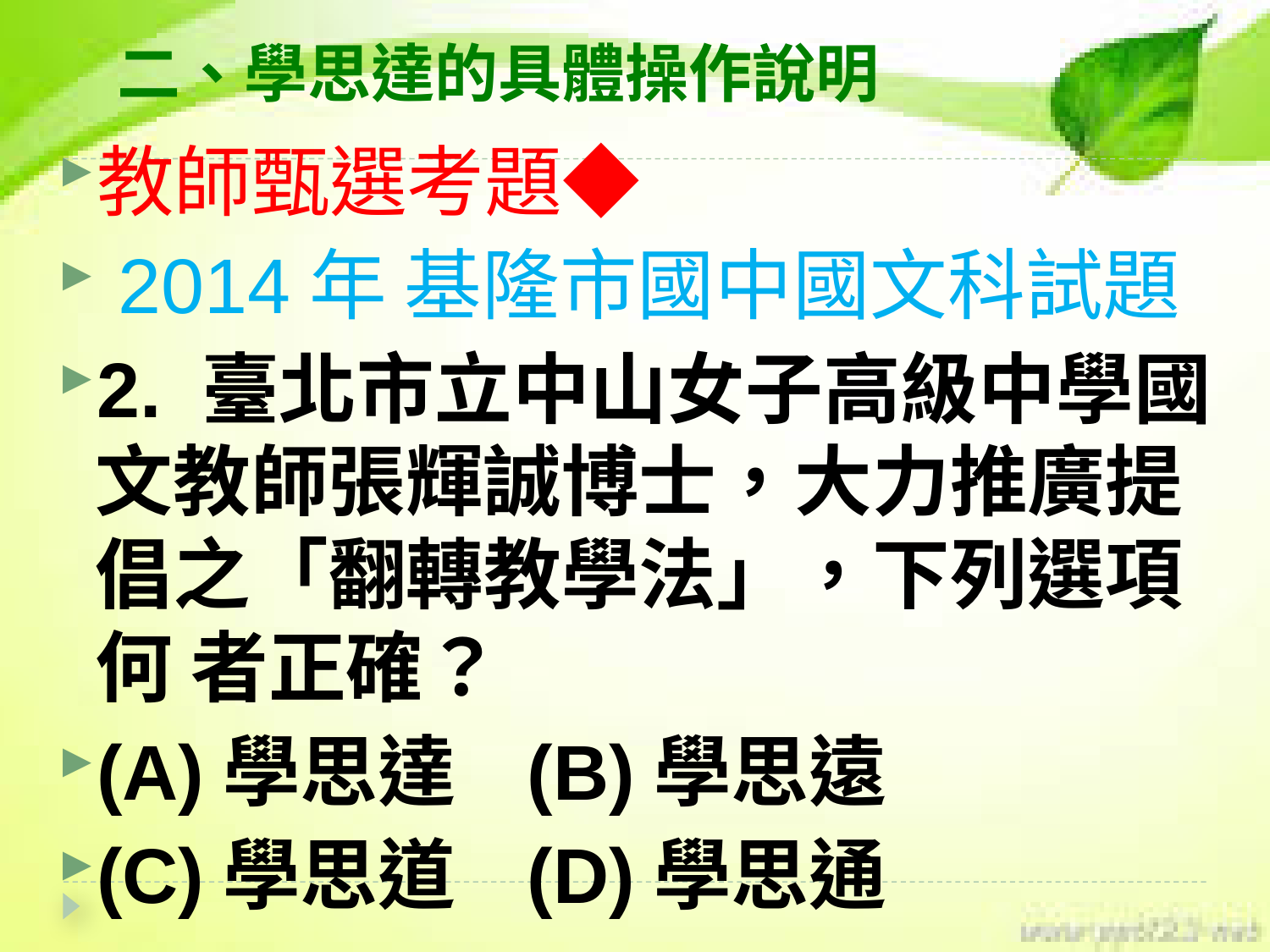

二、學思達的具體操作說明

教師甄選考題◆
 2014年 基隆市國中國文科試題
2. 臺北市立中山女子高級中學國文教師張輝誠博士，大力推廣提倡之「翻轉教學法」，下列選項何 者正確？
(A)學思達   (B)學思遠
(C)學思道   (D)學思通